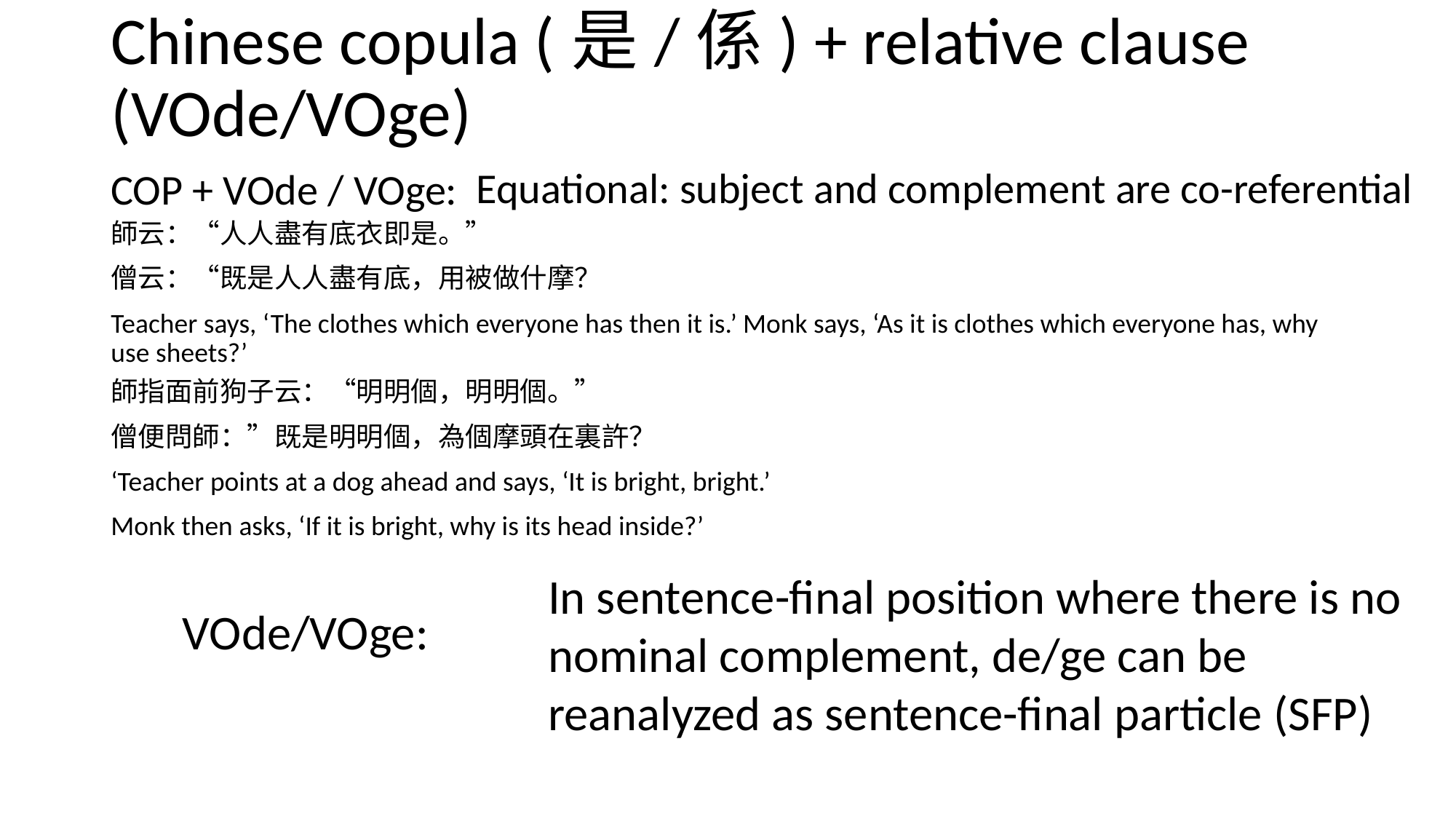

# Chinese copula (是/係) + relative clause (VOde/VOge)
Equational: subject and complement are co-referential
COP + VOde / VOge:

師云：“人人盡有底衣即是。”
僧云：“既是人人盡有底，用被做什摩？
Teacher says, ‘The clothes which everyone has then it is.’ Monk says, ‘As it is clothes which everyone has, why use sheets?’
師指面前狗子云：“明明個，明明個。”
僧便問師：”既是明明個，為個摩頭在裏許？
‘Teacher points at a dog ahead and says, ‘It is bright, bright.’
Monk then asks, ‘If it is bright, why is its head inside?’

In sentence-final position where there is no nominal complement, de/ge can be reanalyzed as sentence-final particle (SFP)
VOde/VOge: